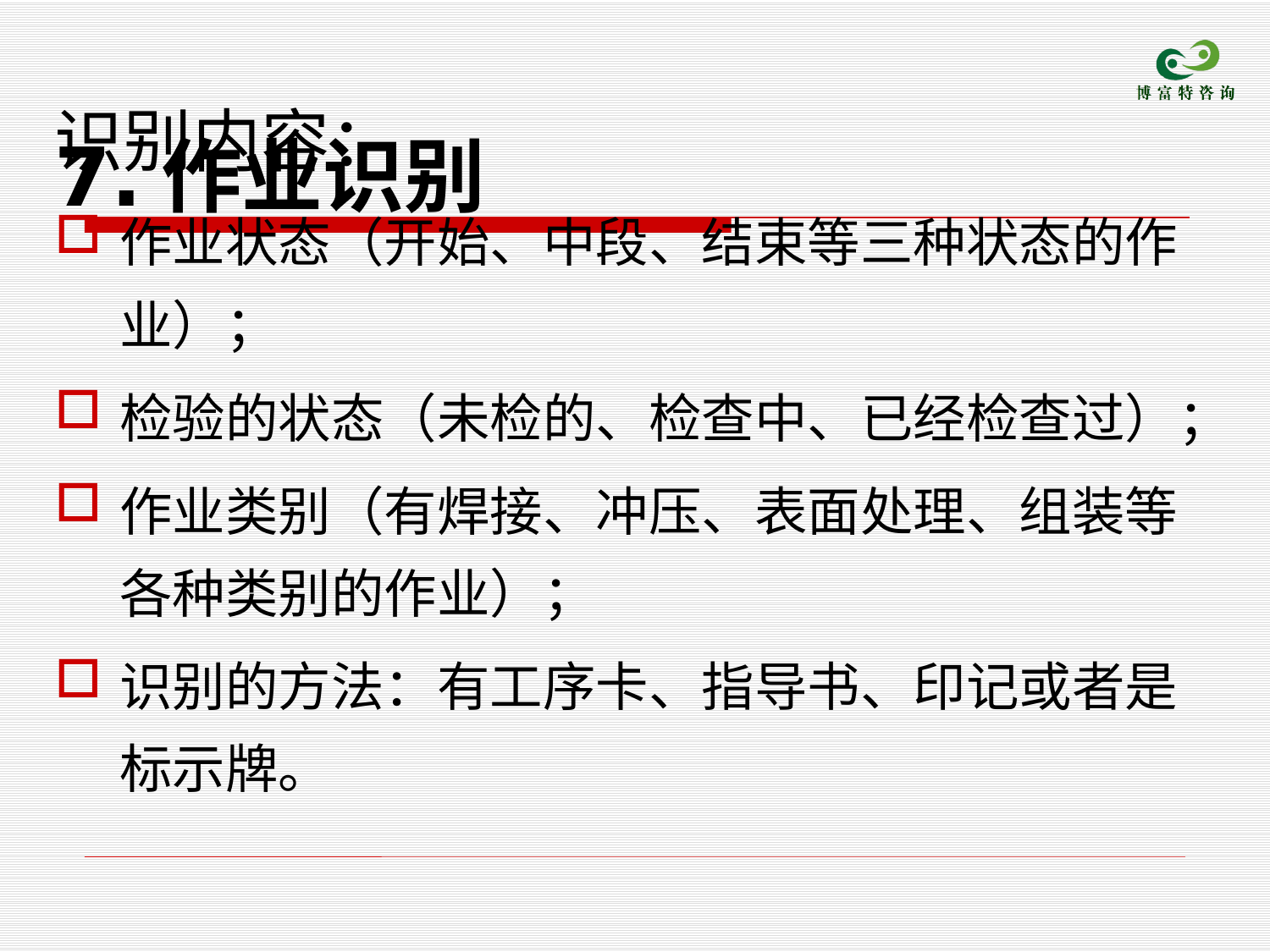

# 7.作业识别
识别内容：
作业状态（开始、中段、结束等三种状态的作业）；
检验的状态（未检的、检查中、已经检查过）；
作业类别（有焊接、冲压、表面处理、组装等各种类别的作业）；
识别的方法：有工序卡、指导书、印记或者是标示牌。
513